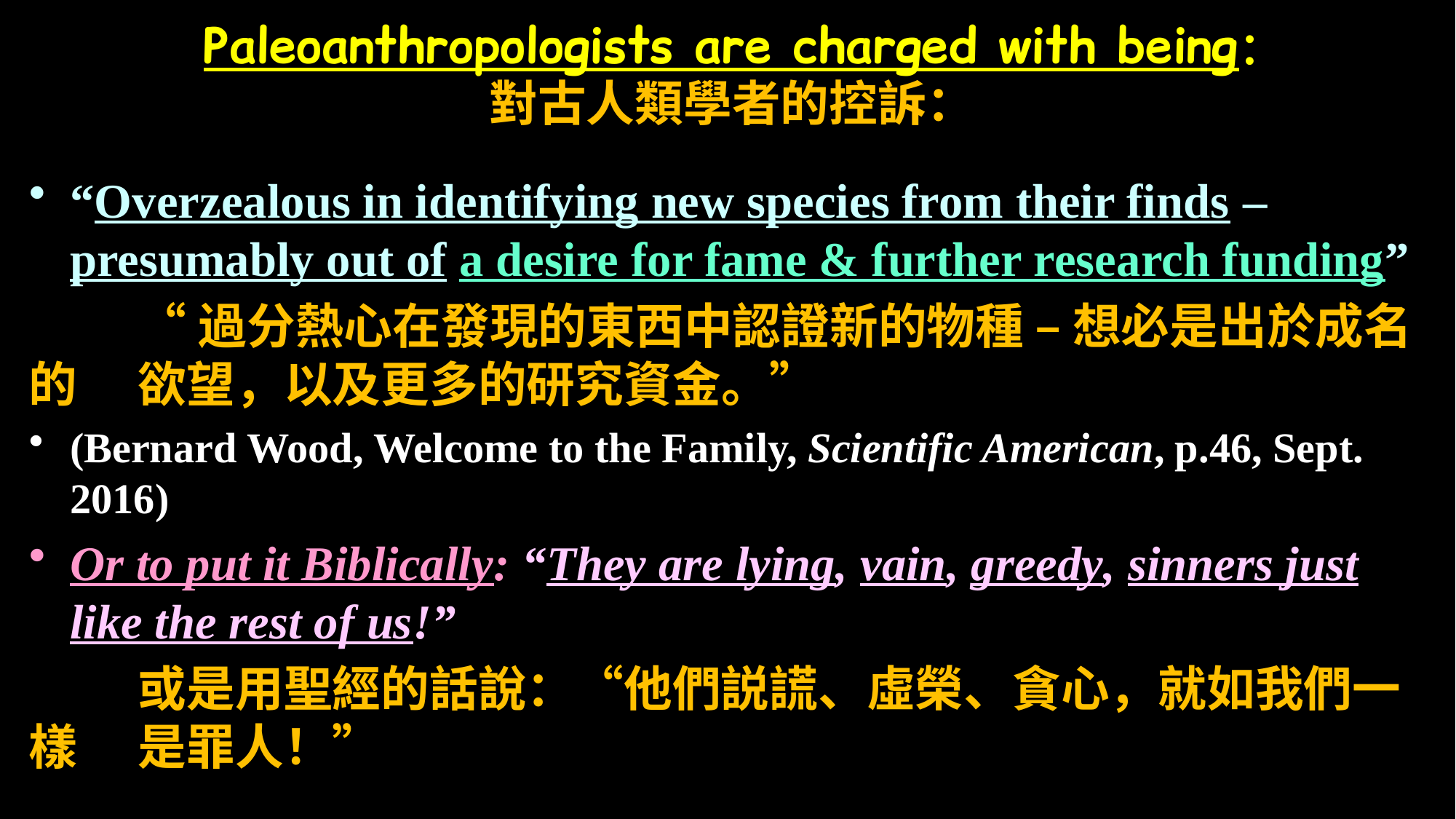

# Paleoanthropologists are charged with being: 對古人類學者的控訴：
“Overzealous in identifying new species from their finds – presumably out of a desire for fame & further research funding”
 	“過分熱心在發現的東西中認證新的物種 – 想必是出於成名的	欲望，以及更多的研究資金。”
(Bernard Wood, Welcome to the Family, Scientific American, p.46, Sept. 2016)
Or to put it Biblically: “They are lying, vain, greedy, sinners just like the rest of us!”
	或是用聖經的話說：“他們説謊、虛榮、貪心，就如我們一樣	是罪人！”